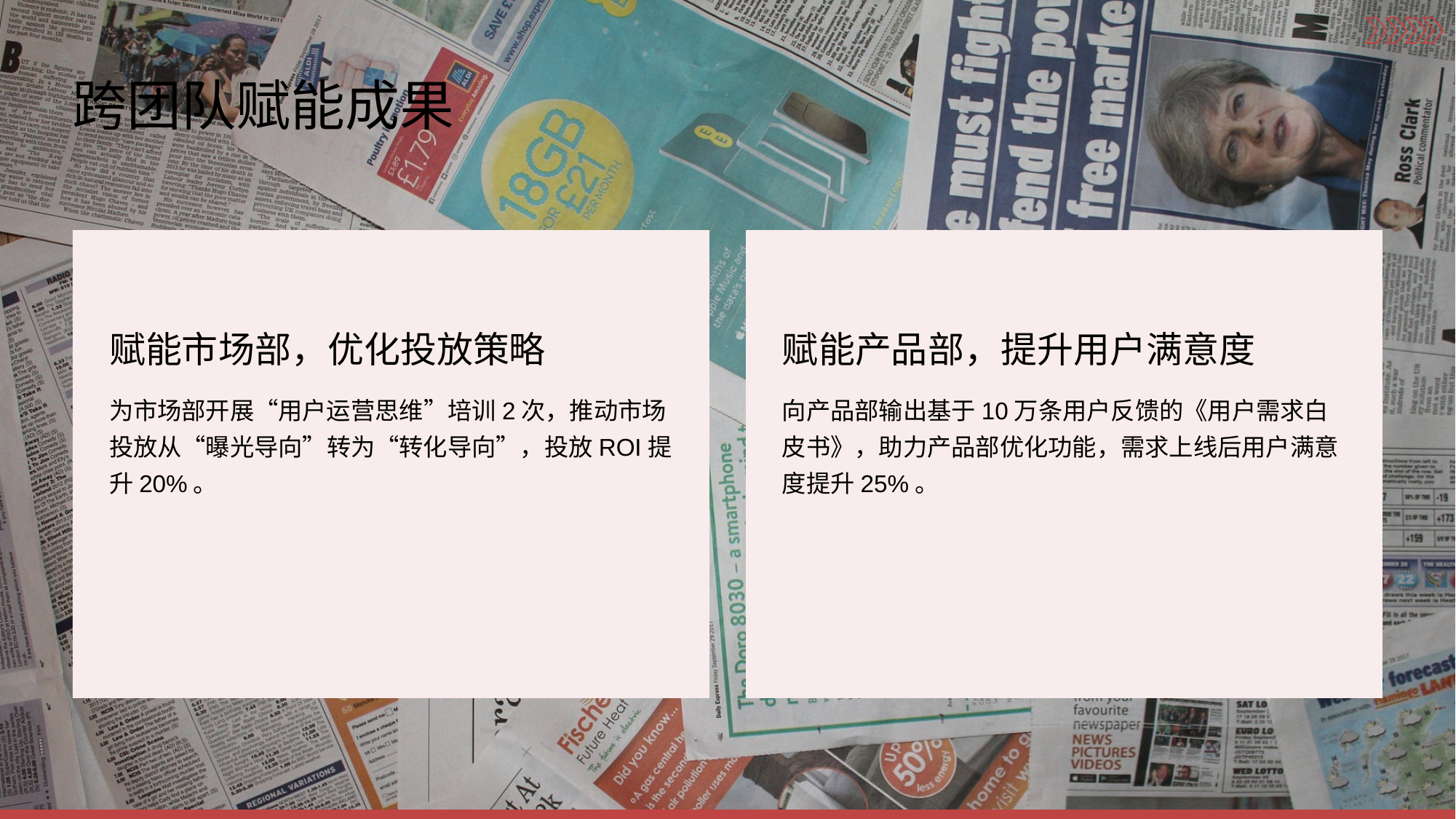

跨团队赋能成果

赋能市场部，优化投放策略
赋能产品部，提升用户满意度
为市场部开展“用户运营思维”培训2次，推动市场投放从“曝光导向”转为“转化导向”，投放ROI提升20%。
向产品部输出基于10万条用户反馈的《用户需求白皮书》，助力产品部优化功能，需求上线后用户满意度提升25%。